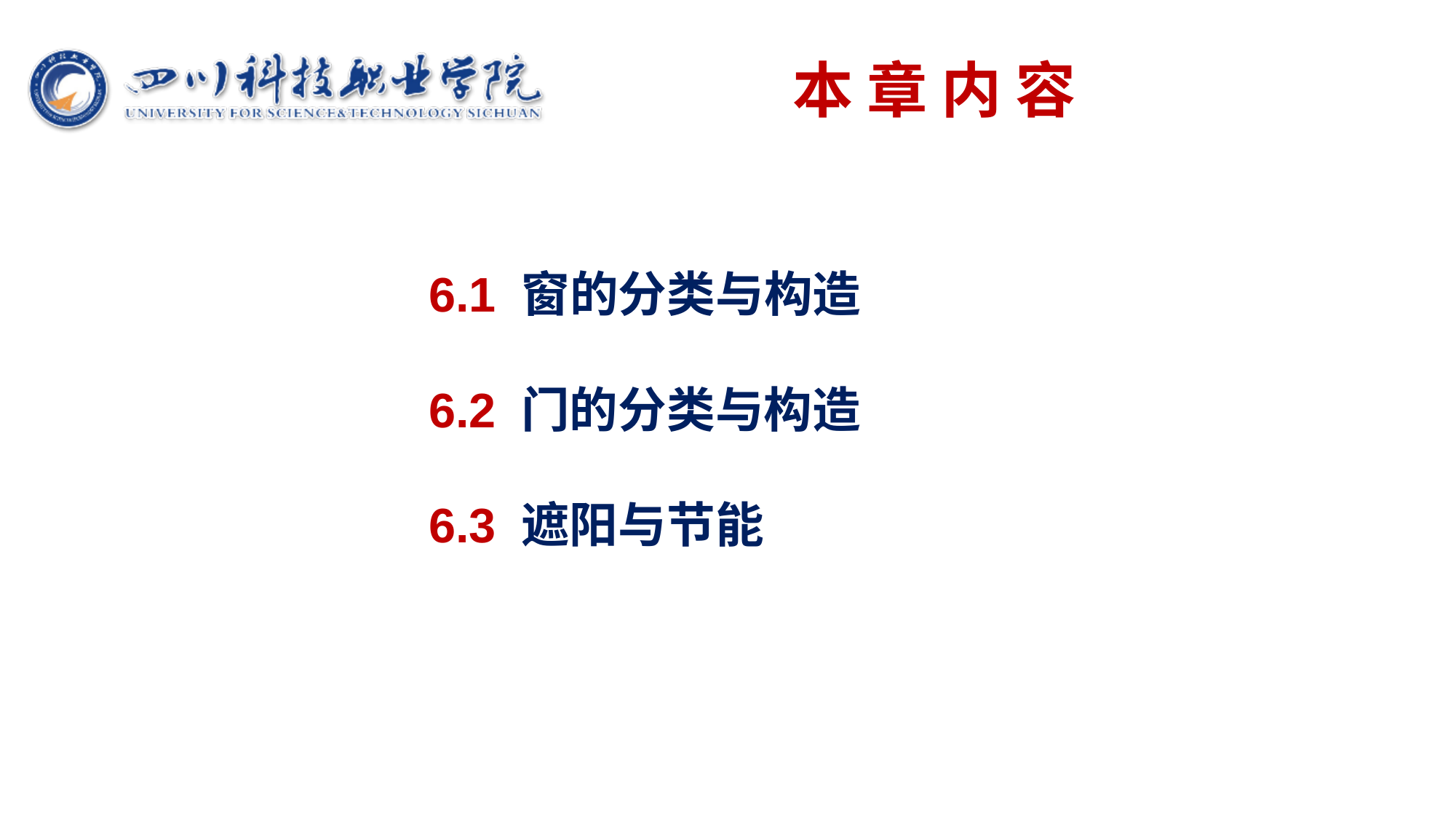

本 章 内 容
6.1 窗的分类与构造
6.2 门的分类与构造
6.3 遮阳与节能